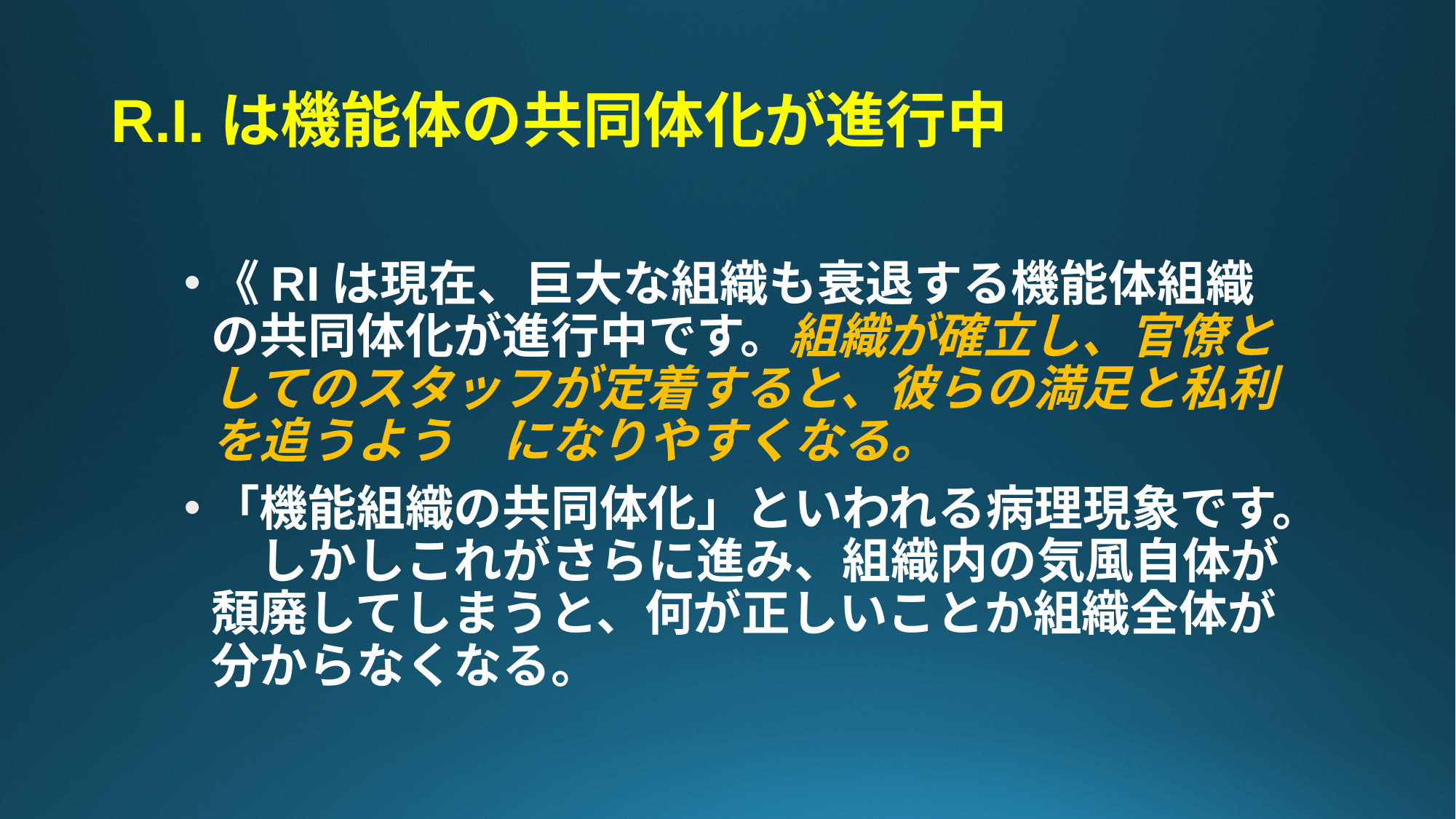

# R.I.は機能体の共同体化が進行中
《RIは現在、巨大な組織も衰退する機能体組織の共同体化が進行中です。組織が確立し、官僚としてのスタッフが定着すると、彼らの満足と私利を追うよう　になりやすくなる。
「機能組織の共同体化」といわれる病理現象です。　しかしこれがさらに進み、組織内の気風自体が頽廃してしまうと、何が正しいことか組織全体が分からなくなる。